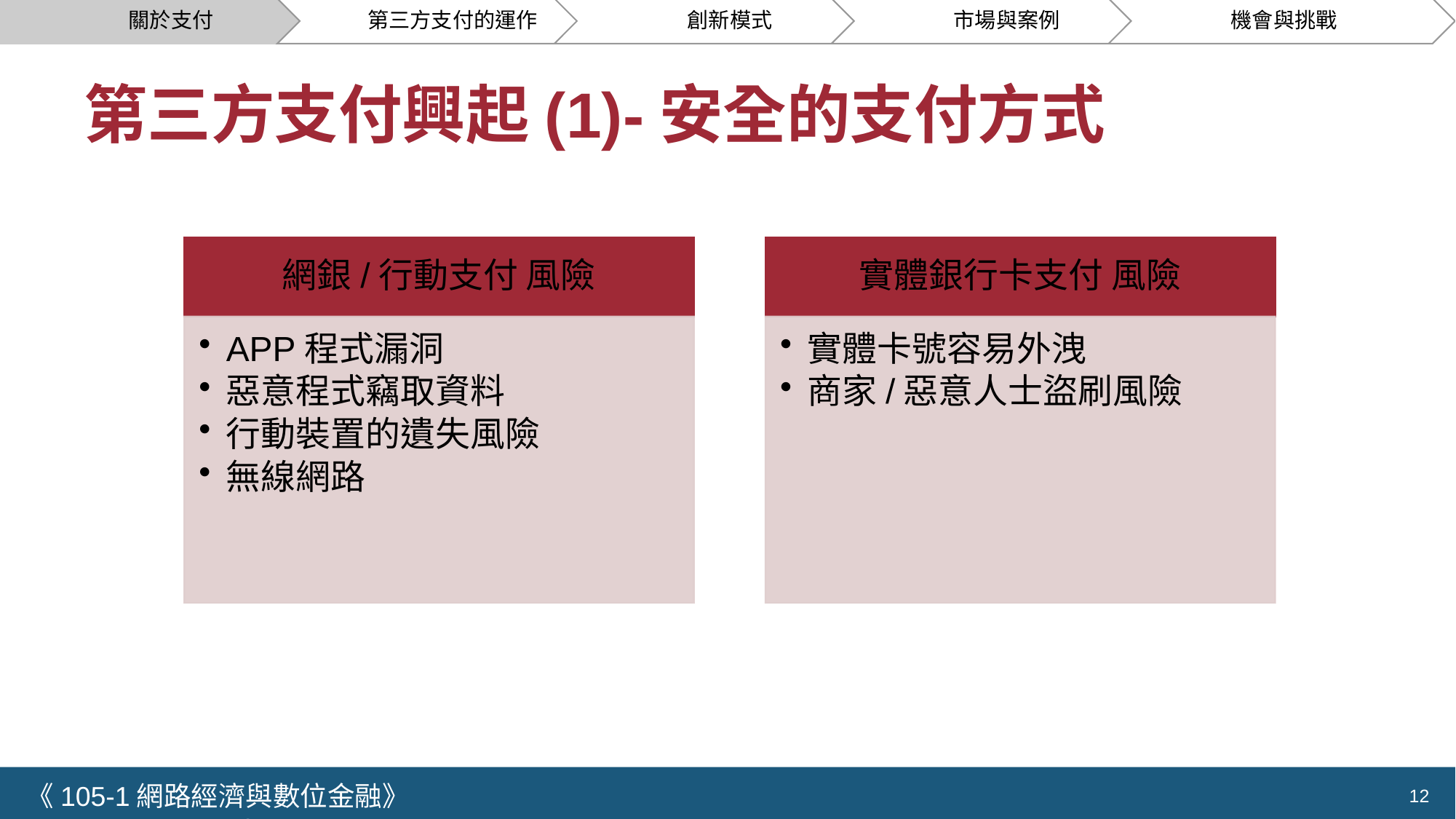

關於支付
第三方支付的運作
創新模式
市場與案例
機會與挑戰
# 第三方支付興起(1)-安全的支付方式
網銀/行動支付 風險
APP程式漏洞
惡意程式竊取資料
行動裝置的遺失風險
無線網路
實體銀行卡支付 風險
實體卡號容易外洩
商家/惡意人士盜刷風險
《105-1網路經濟與數位金融》                                                                                                                                             NCTU.IIM.IEBI Lab
12